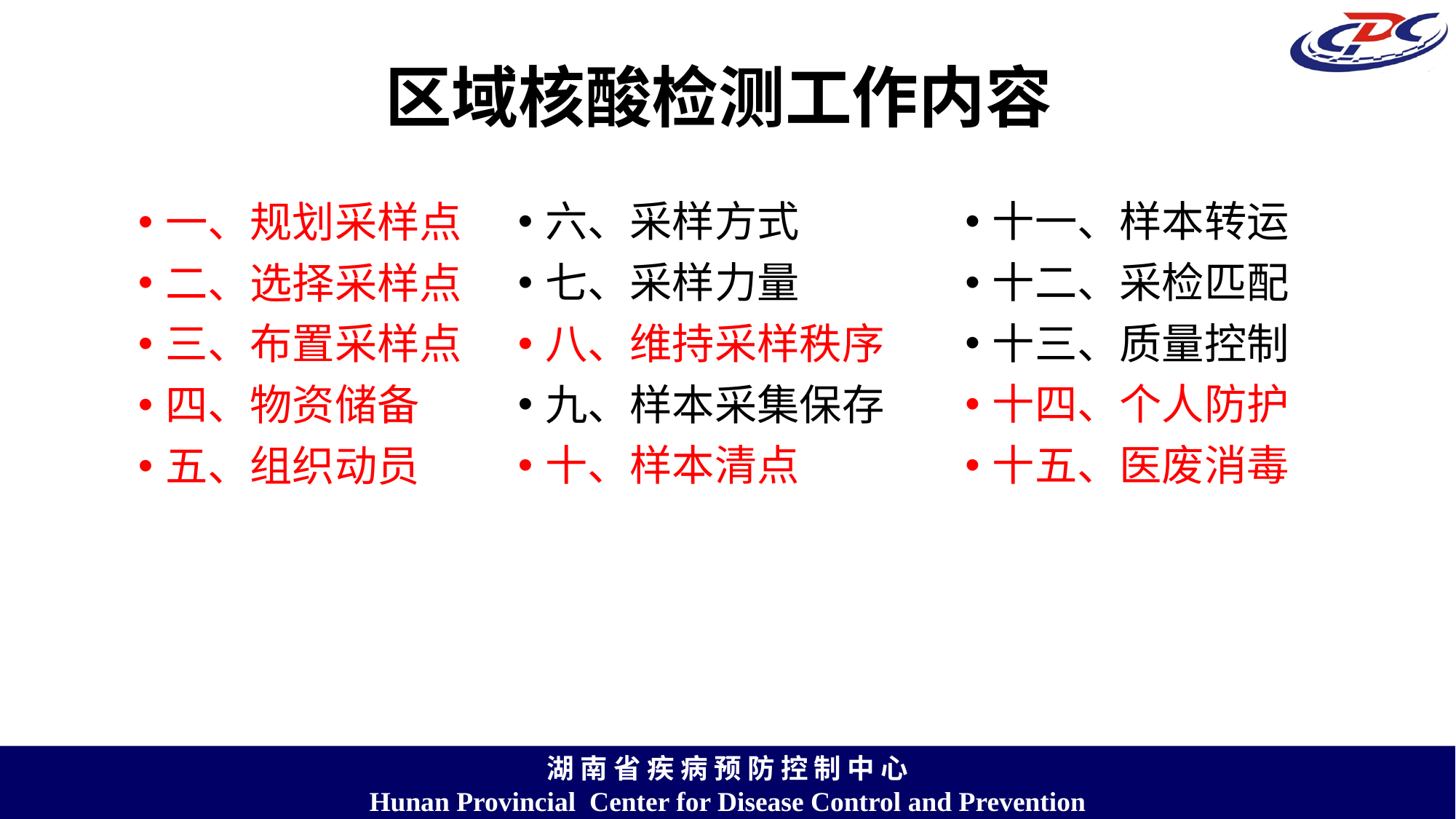

# 区域核酸检测工作内容
一、规划采样点
二、选择采样点
三、布置采样点
四、物资储备
五、组织动员

六、采样方式
七、采样力量
八、维持采样秩序
九、样本采集保存
十、样本清点

十一、样本转运
十二、采检匹配
十三、质量控制
十四、个人防护
十五、医废消毒